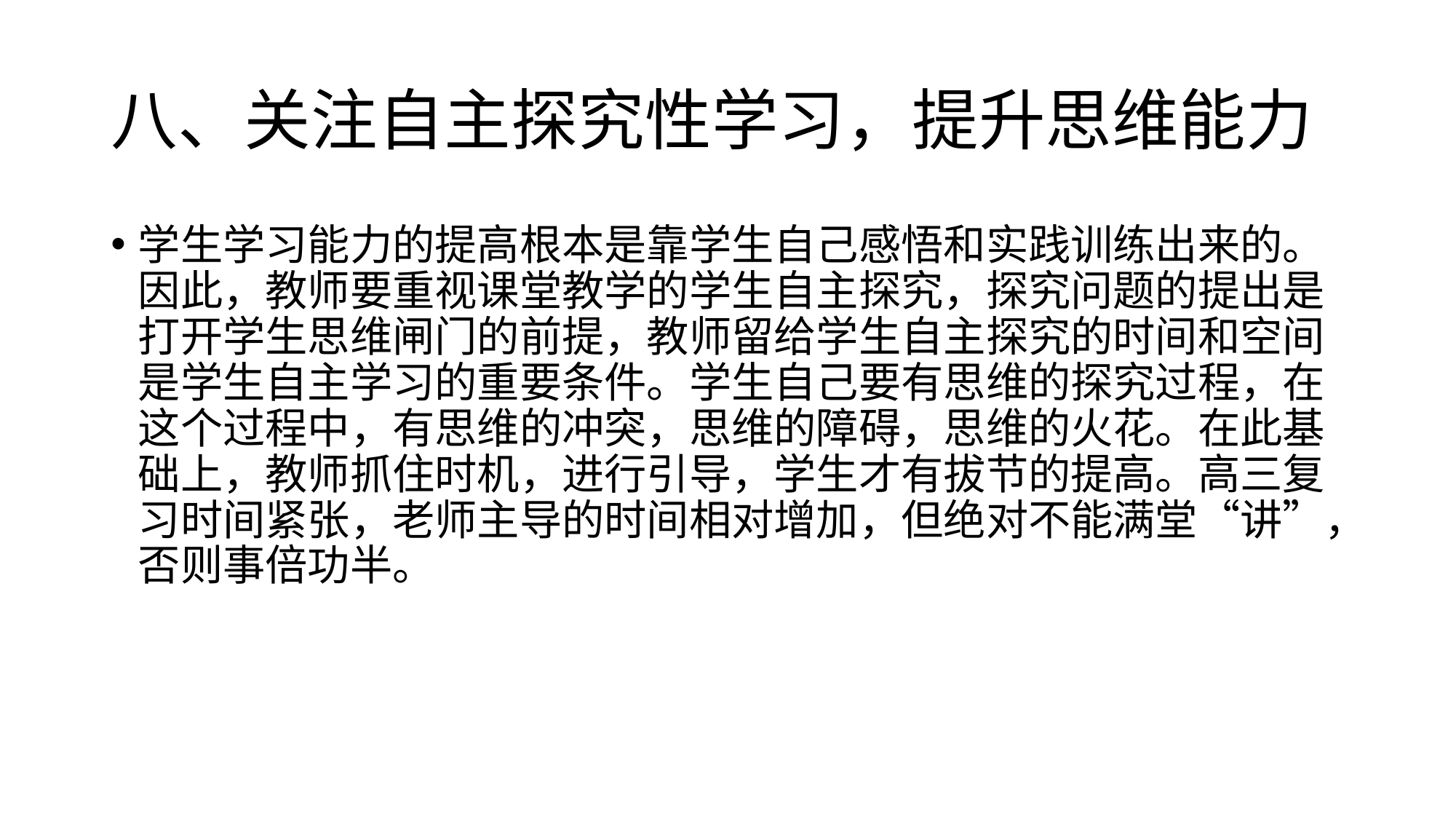

# 八、关注自主探究性学习，提升思维能力
学生学习能力的提高根本是靠学生自己感悟和实践训练出来的。因此，教师要重视课堂教学的学生自主探究，探究问题的提出是打开学生思维闸门的前提，教师留给学生自主探究的时间和空间是学生自主学习的重要条件。学生自己要有思维的探究过程，在这个过程中，有思维的冲突，思维的障碍，思维的火花。在此基础上，教师抓住时机，进行引导，学生才有拔节的提高。高三复习时间紧张，老师主导的时间相对增加，但绝对不能满堂“讲”，否则事倍功半。